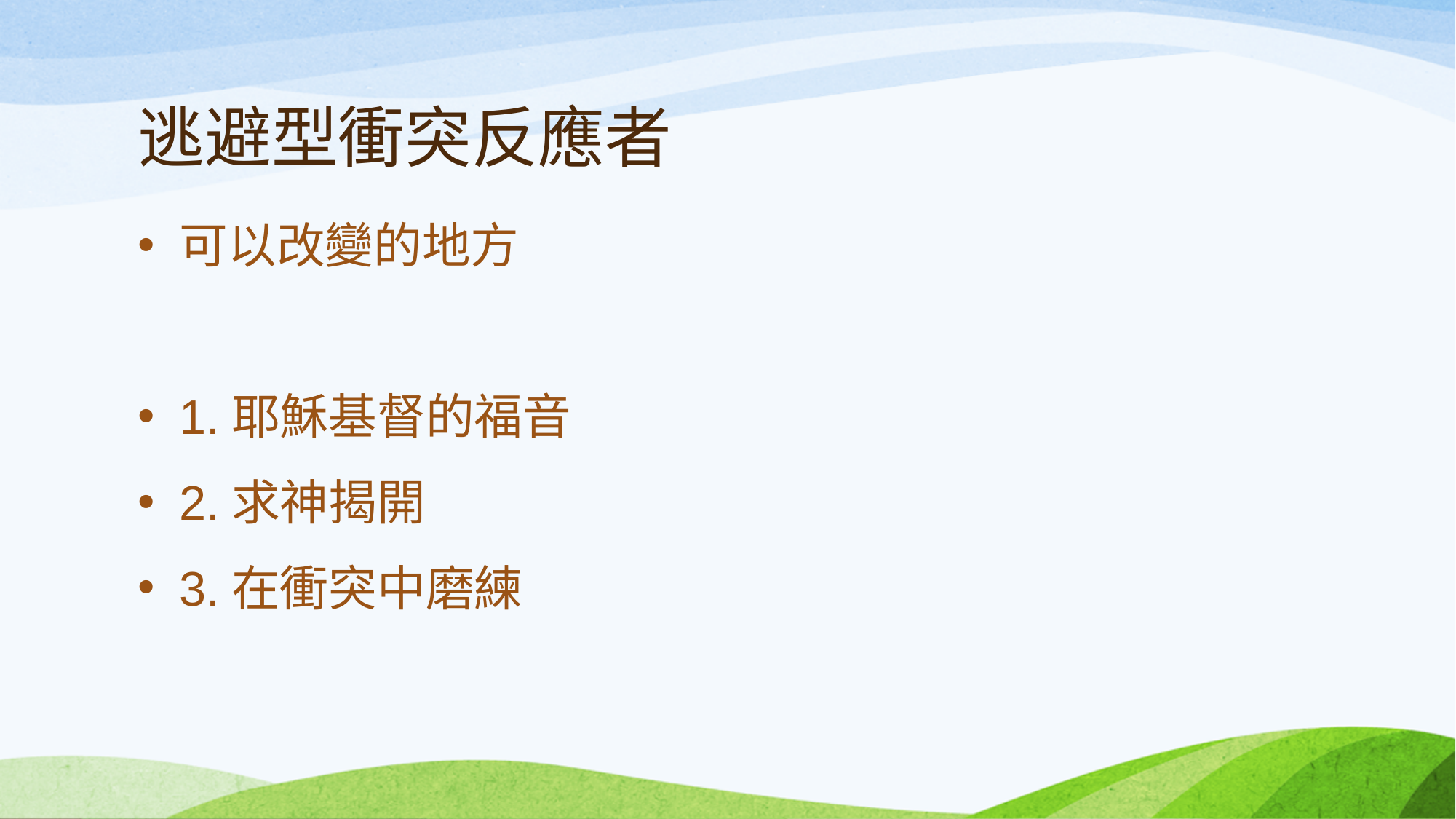

# 逃避型衝突反應者
可以改變的地方

1.耶穌基督的福音
2.求神揭開
3.在衝突中磨練